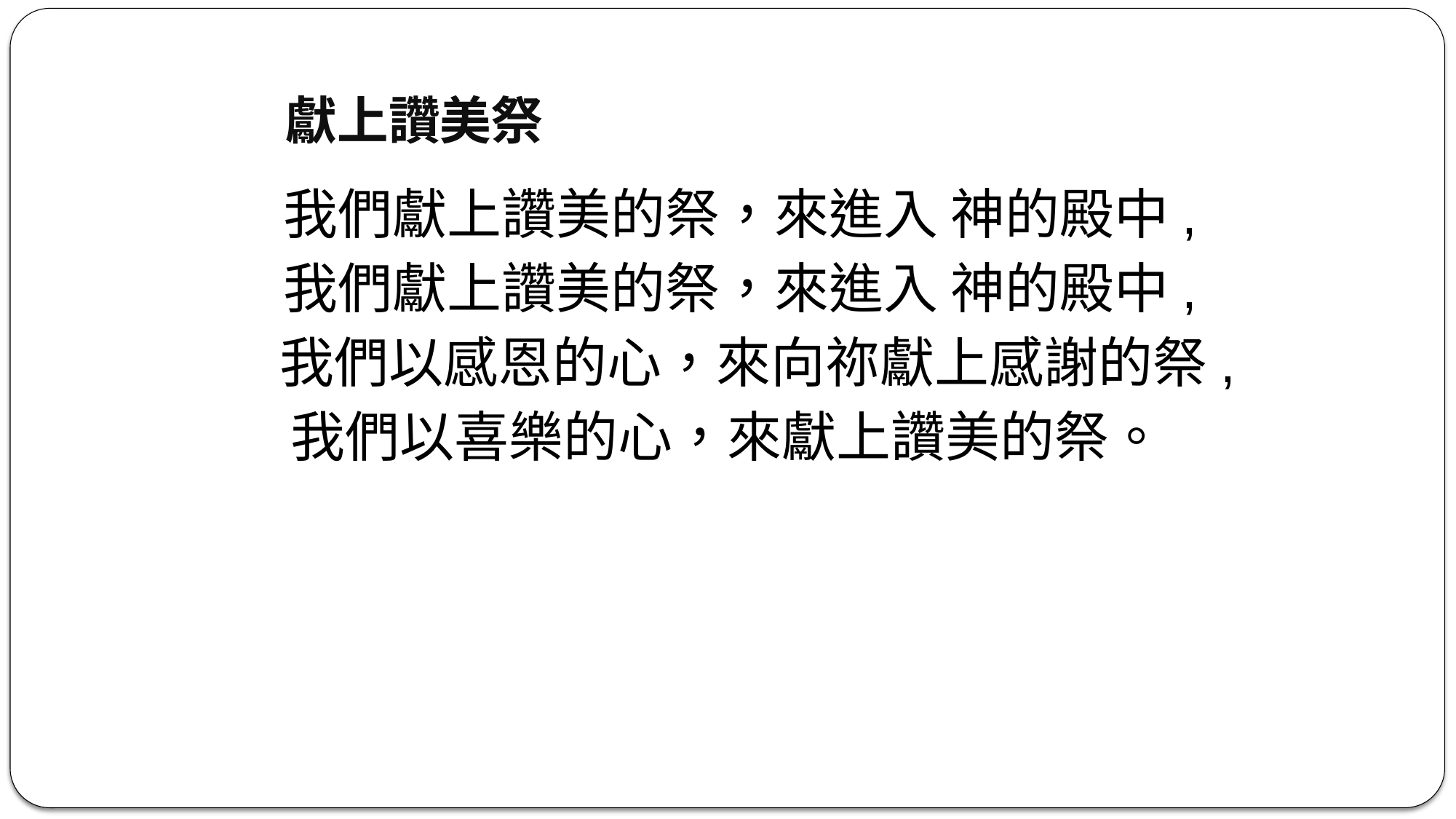

# 獻上讚美祭
 我們獻上讚美的祭，來進入 神的殿中,
 我們獻上讚美的祭，來進入 神的殿中,
     我們以感恩的心，來向祢獻上感謝的祭,
我們以喜樂的心，來獻上讚美的祭。